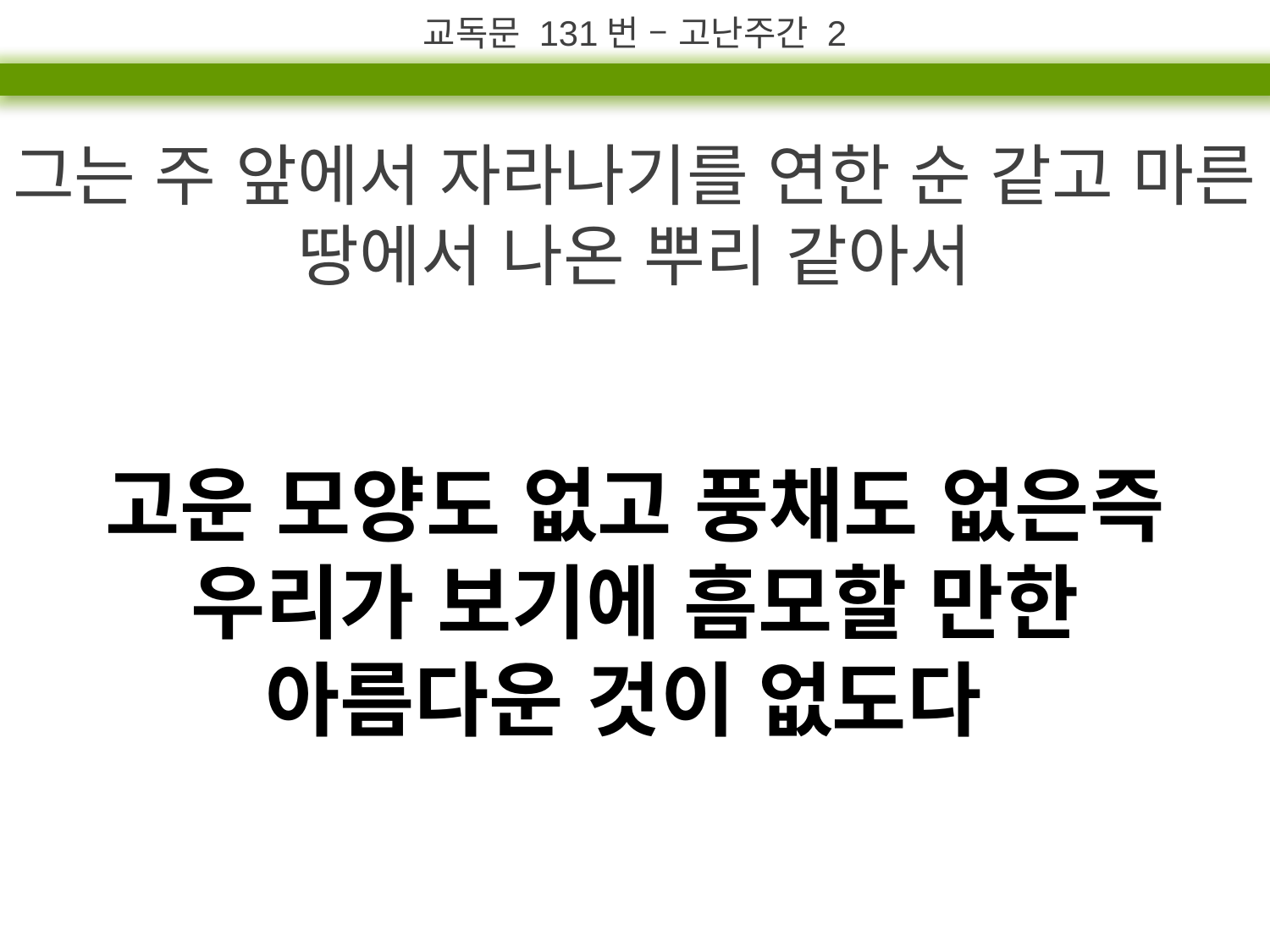

교독문 131번 – 고난주간 2

그는 주 앞에서 자라나기를 연한 순 같고 마른 땅에서 나온 뿌리 같아서
고운 모양도 없고 풍채도 없은즉
우리가 보기에 흠모할 만한
아름다운 것이 없도다